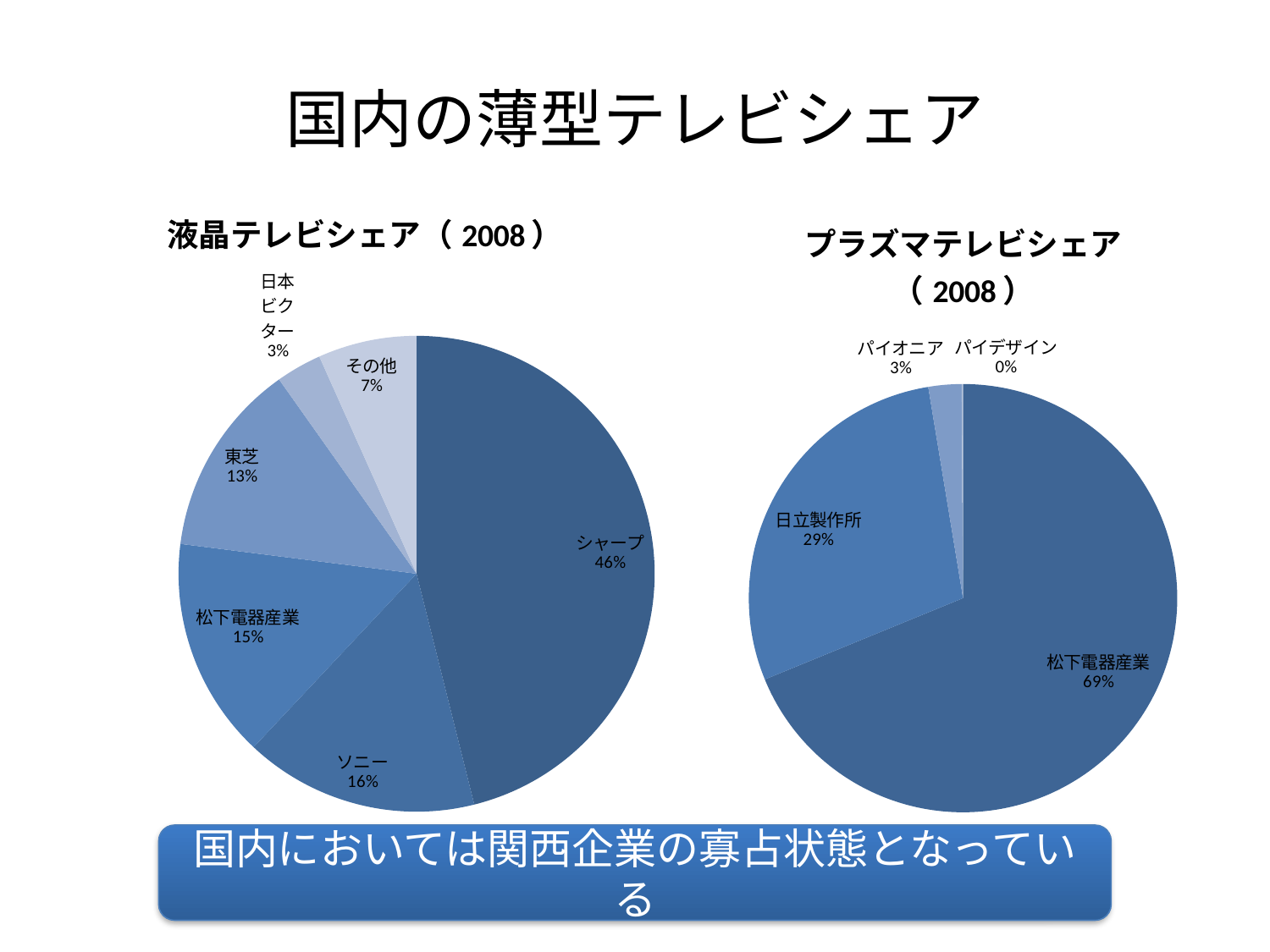

# 国内の薄型テレビシェア

### Chart: 液晶テレビシェア（2008）

| Category |  |
|---|---|
| シャープ | 46.1 |
| ソニー | 15.9 |
| 松下電器産業 | 15.0 |
| 東芝 | 13.2 |
| 日本ビクター | 3.1 |
| その他 | 6.7 |

### Chart: プラズマテレビシェア（2008）

| Category |  |
|---|---|
| 松下電器産業 | 68.8 |
| 日立製作所 | 28.6 |
| パイオニア | 2.5 |
| パイデザイン | 0.1 |
国内においては関西企業の寡占状態となっている